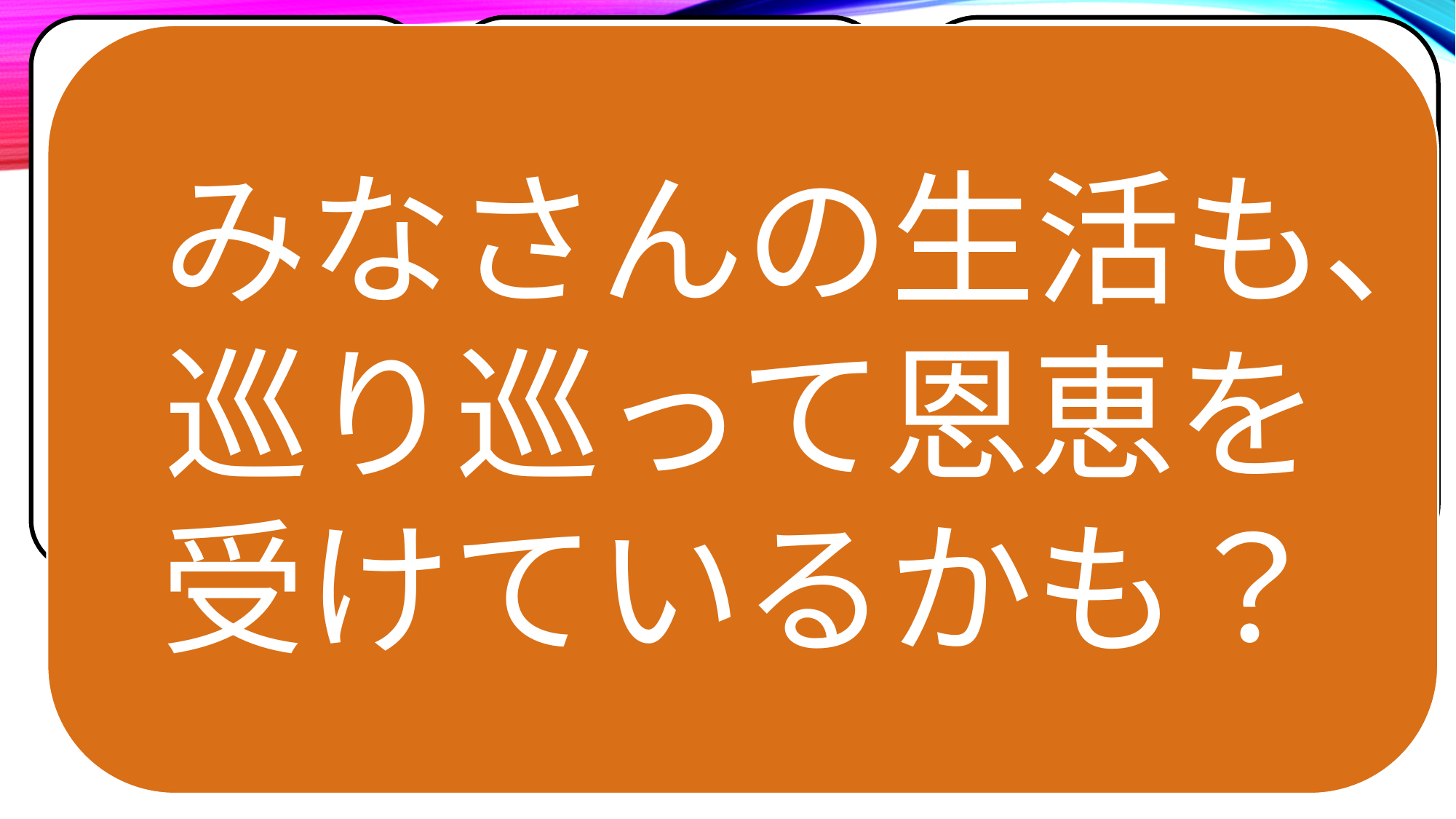

横浜DeNAベイスターズの画像

横浜ビーコルセアーズの画像

横浜・Ｆ・マリノスの画像

みなさんの生活も、
巡り巡って恩恵を
受けているかも？